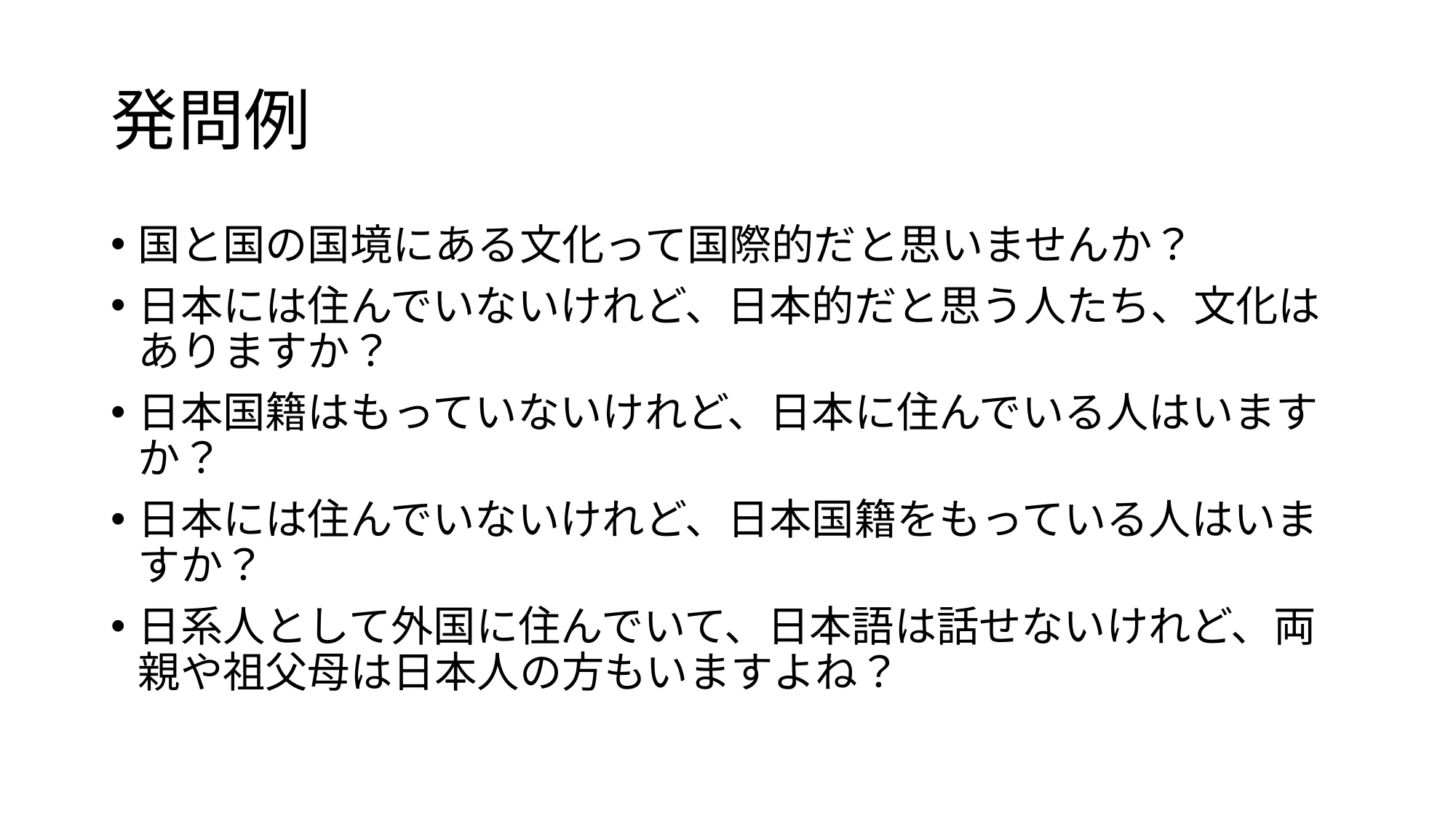

# 発問例
国と国の国境にある文化って国際的だと思いませんか？
日本には住んでいないけれど、日本的だと思う人たち、文化はありますか？
日本国籍はもっていないけれど、日本に住んでいる人はいますか？
日本には住んでいないけれど、日本国籍をもっている人はいますか？
日系人として外国に住んでいて、日本語は話せないけれど、両親や祖父母は日本人の方もいますよね？